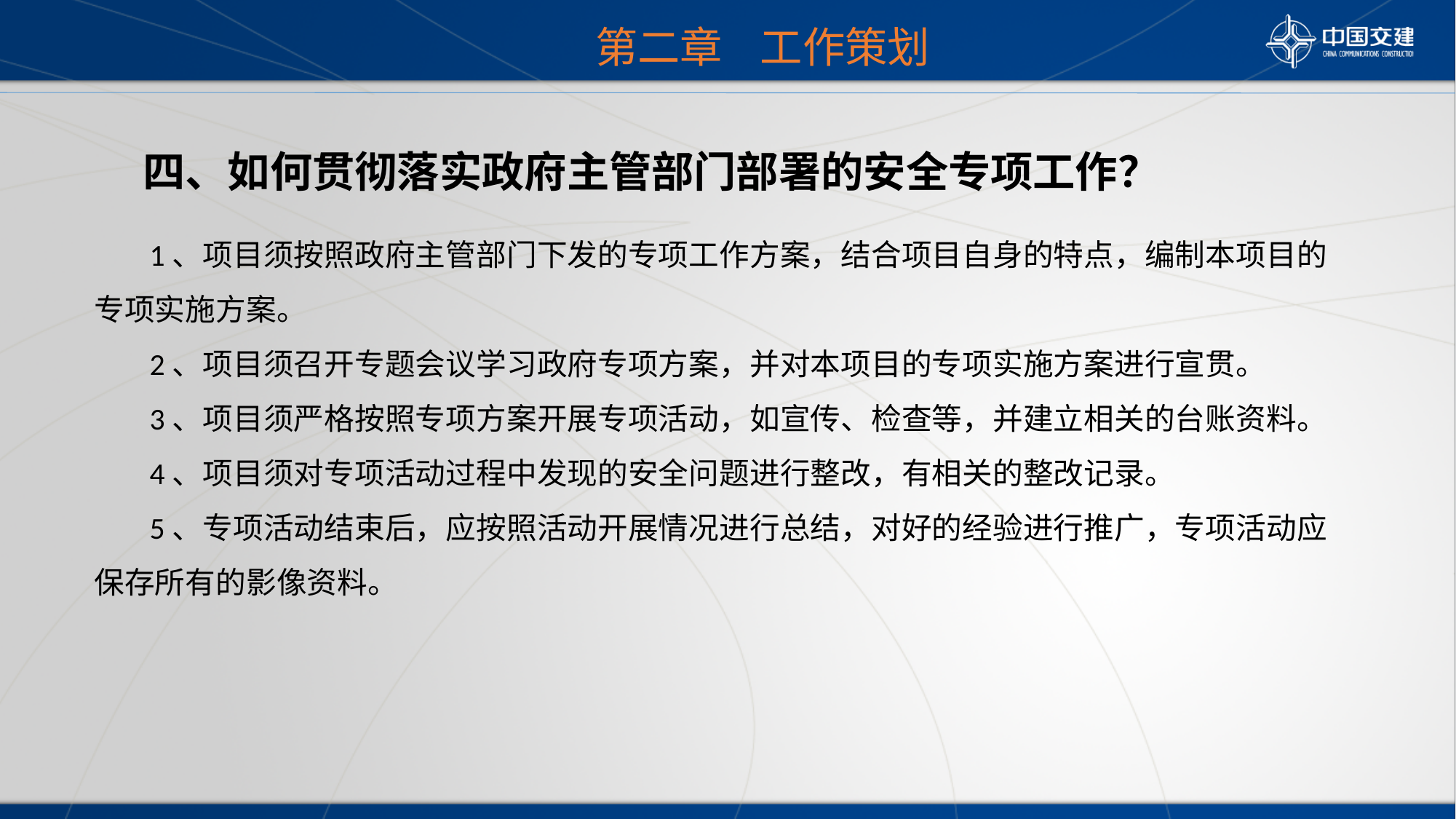

第二章    工作策划
    四、如何贯彻落实政府主管部门部署的安全专项工作？
        1、项目须按照政府主管部门下发的专项工作方案，结合项目自身的特点，编制本项目的专项实施方案。
        2、项目须召开专题会议学习政府专项方案，并对本项目的专项实施方案进行宣贯。
        3、项目须严格按照专项方案开展专项活动，如宣传、检查等，并建立相关的台账资料。
        4、项目须对专项活动过程中发现的安全问题进行整改，有相关的整改记录。
        5、专项活动结束后，应按照活动开展情况进行总结，对好的经验进行推广，专项活动应保存所有的影像资料。